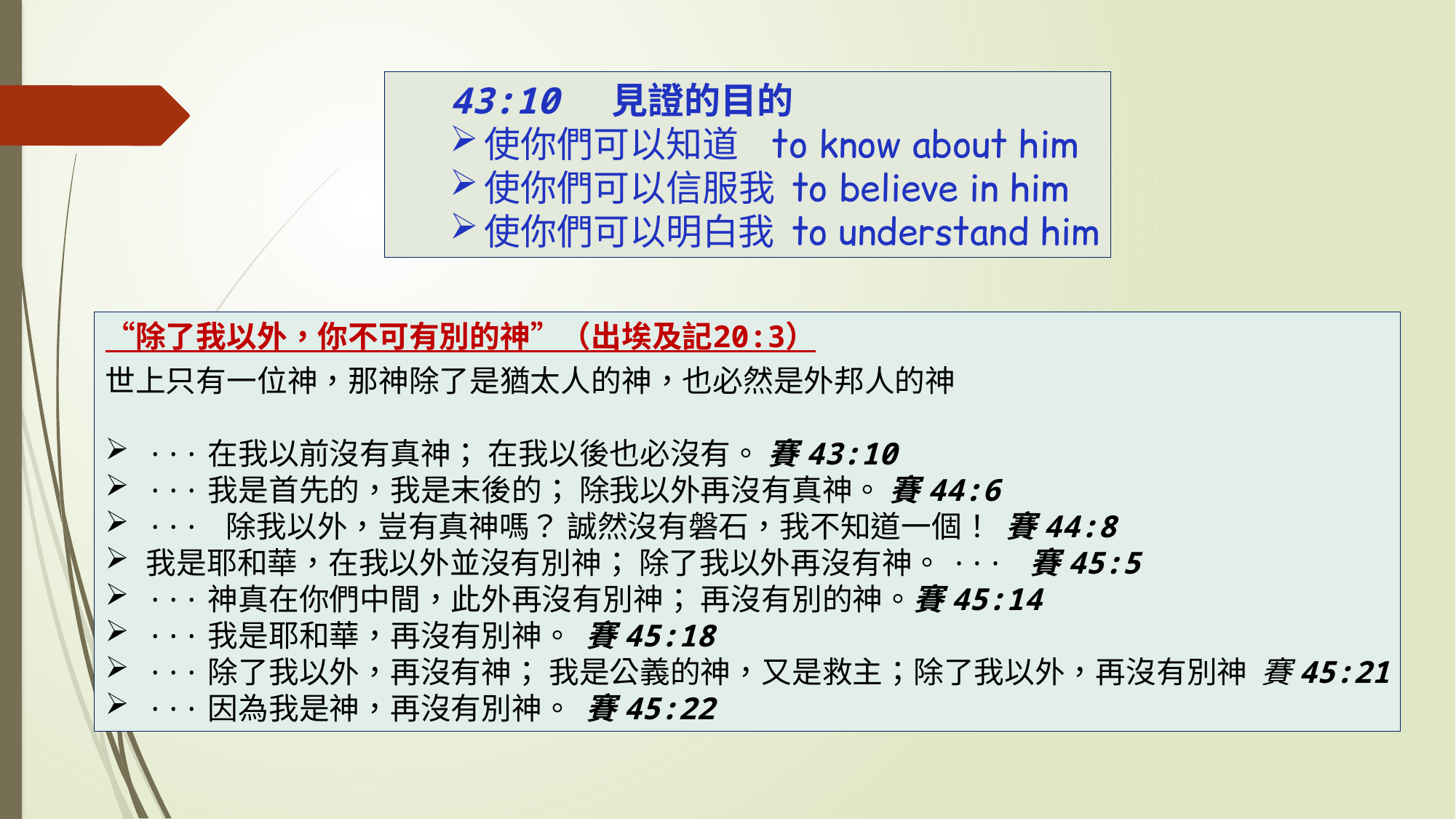

43:10  見證的目的
使你們可以知道   to know about him
使你們可以信服我 to believe in him
使你們可以明白我 to understand him
“除了我以外，你不可有別的神”（出埃及記20:3）
世上只有一位神，那神除了是猶太人的神，也必然是外邦人的神

···在我以前沒有真神； 在我以後也必沒有。 賽43:10
···我是首先的，我是末後的； 除我以外再沒有真神。 賽44:6
··· 除我以外，豈有真神嗎？ 誠然沒有磐石，我不知道一個！  賽44:8
我是耶和華，在我以外並沒有別神； 除了我以外再沒有神。··· 賽45:5
···神真在你們中間，此外再沒有別神； 再沒有別的神。賽45:14
···我是耶和華，再沒有別神。  賽45:18
···除了我以外，再沒有神； 我是公義的神，又是救主；除了我以外，再沒有別神  賽45:21
···因為我是神，再沒有別神。  賽45:22